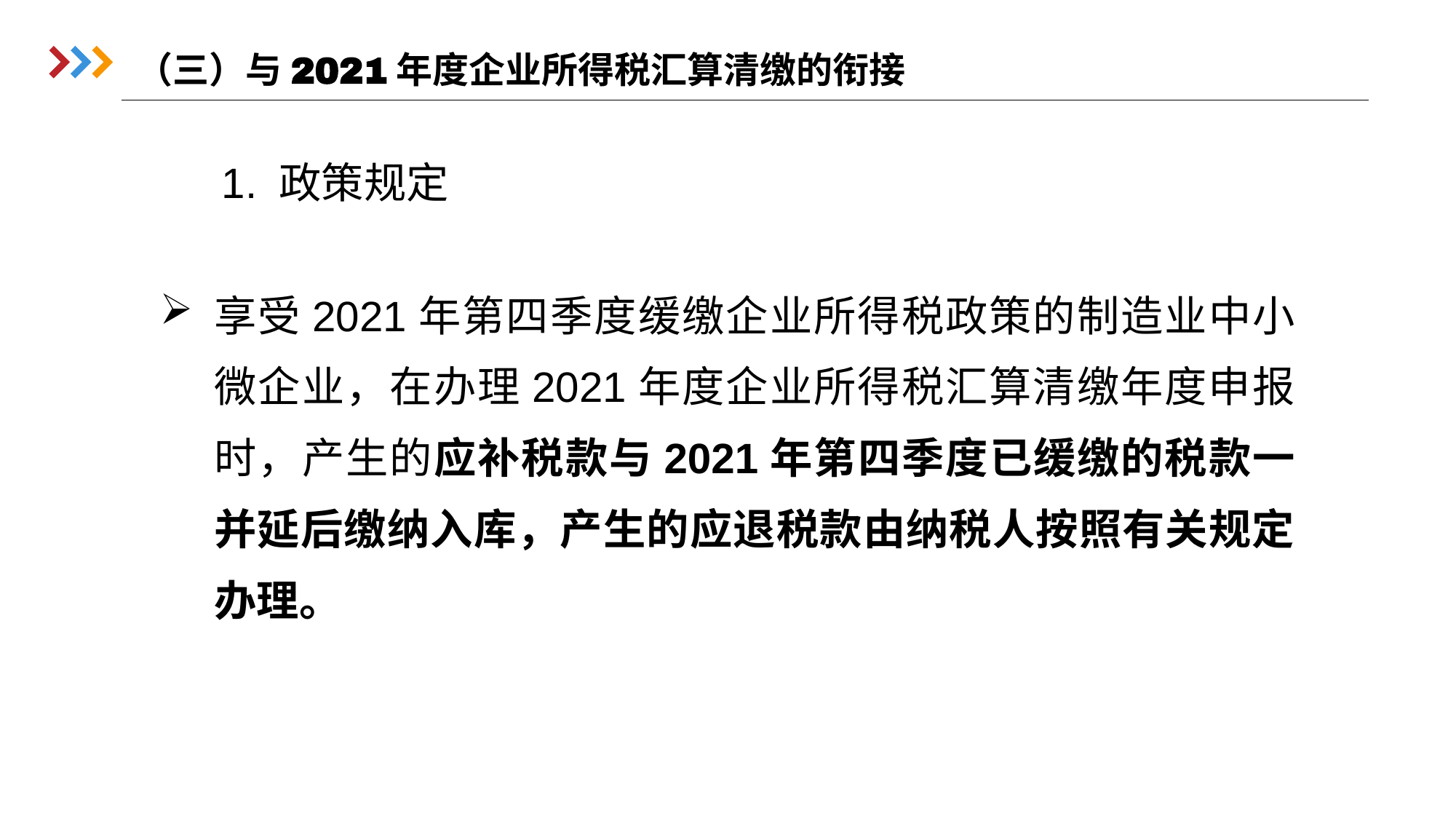

（三）与2021年度企业所得税汇算清缴的衔接

1. 政策规定
享受2021年第四季度缓缴企业所得税政策的制造业中小微企业，在办理2021年度企业所得税汇算清缴年度申报时，产生的应补税款与2021年第四季度已缓缴的税款一并延后缴纳入库，产生的应退税款由纳税人按照有关规定办理。